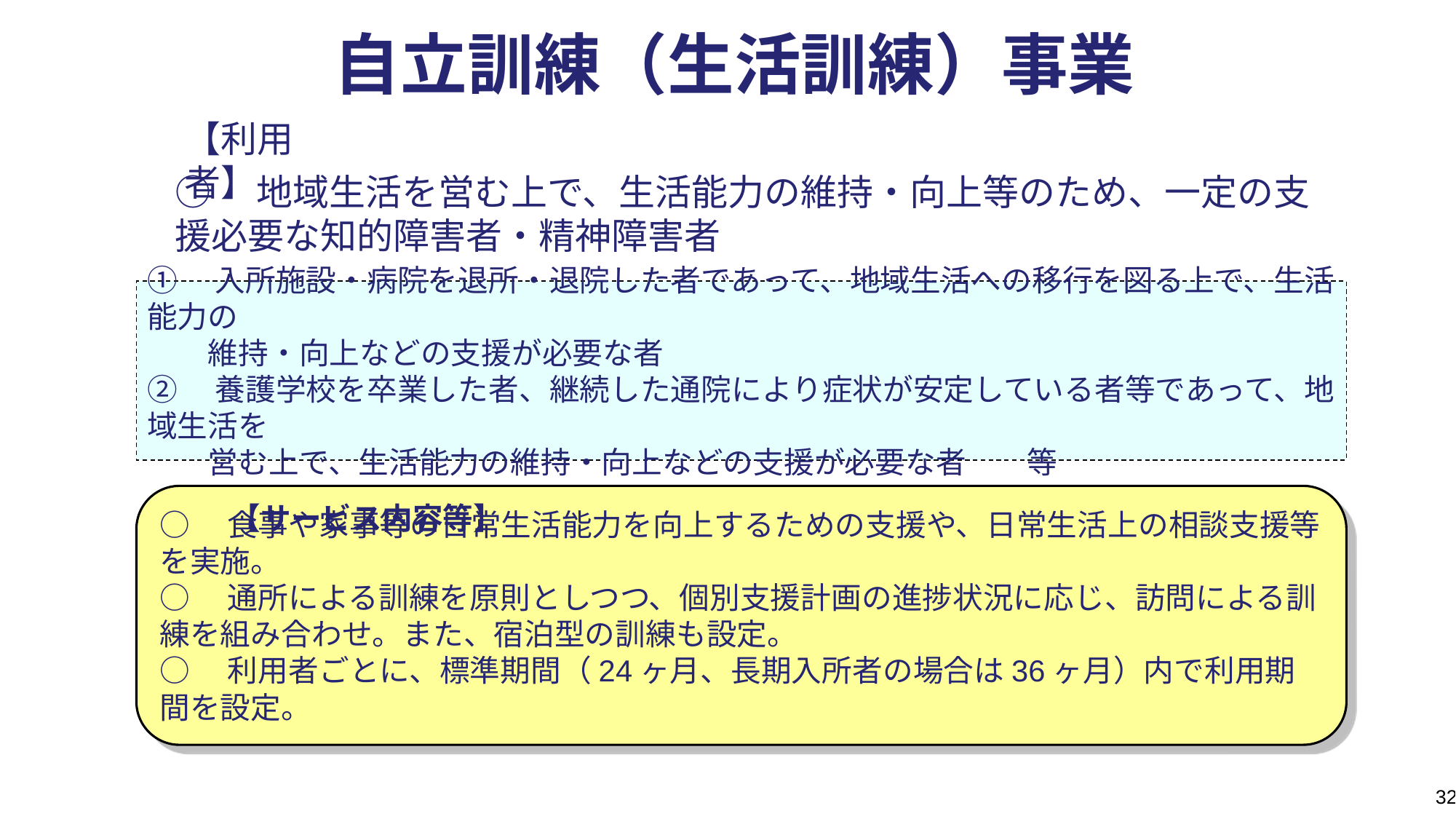

自立訓練（生活訓練）事業
【利用者】
○　地域生活を営む上で、生活能力の維持・向上等のため、一定の支援必要な知的障害者・精神障害者
①　入所施設・病院を退所・退院した者であって、地域生活への移行を図る上で、生活能力の
　　維持・向上などの支援が必要な者
②　養護学校を卒業した者、継続した通院により症状が安定している者等であって、地域生活を
　　営む上で、生活能力の維持・向上などの支援が必要な者　　等
○　食事や家事等の日常生活能力を向上するための支援や、日常生活上の相談支援等を実施。
○　通所による訓練を原則としつつ、個別支援計画の進捗状況に応じ、訪問による訓練を組み合わせ。また、宿泊型の訓練も設定。
○　利用者ごとに、標準期間（24ヶ月、長期入所者の場合は36ヶ月）内で利用期間を設定。
【サービス内容等】
32